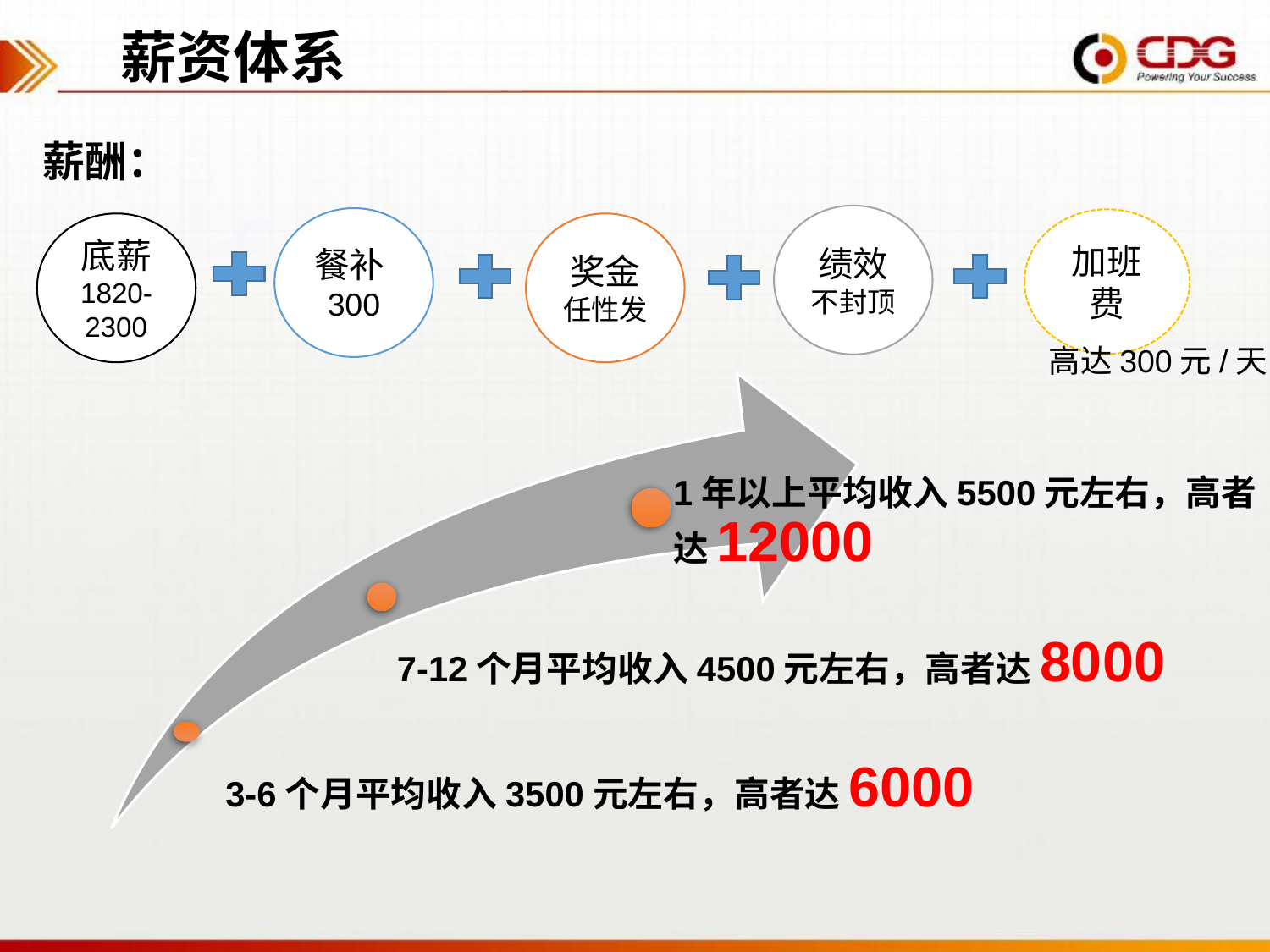

薪资体系
薪酬：
绩效
不封顶
餐补300
加班费
底薪
1820-2300
奖金
任性发

高达300元/天

1年以上平均收入5500元左右，高者达12000

7-12个月平均收入4500元左右，高者达8000

3-6个月平均收入3500元左右，高者达6000